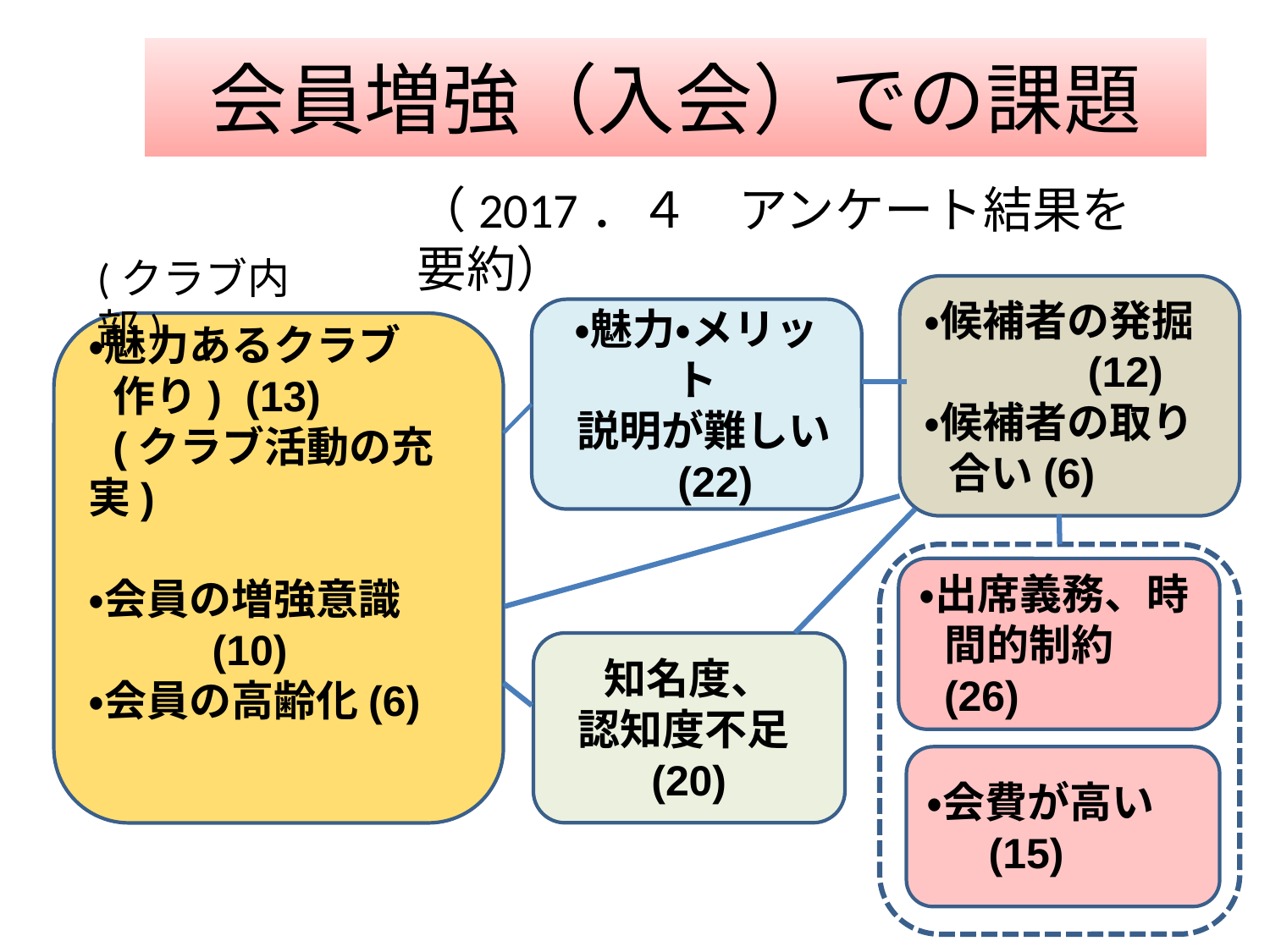

# 会員増強（入会）での課題
（2017．４　アンケート結果を要約）
(クラブ内部)
・候補者の発掘　(12)
・候補者の取り合い(6)
・魅力・メリット
説明が難しい(22)
・魅力あるクラブ
作り)  (13)
(クラブ活動の充実)

・会員の増強意識(10)
・会員の高齢化(6)

・出席義務、時間的制約(26)
知名度、
認知度不足(20)
・会費が高い(15)